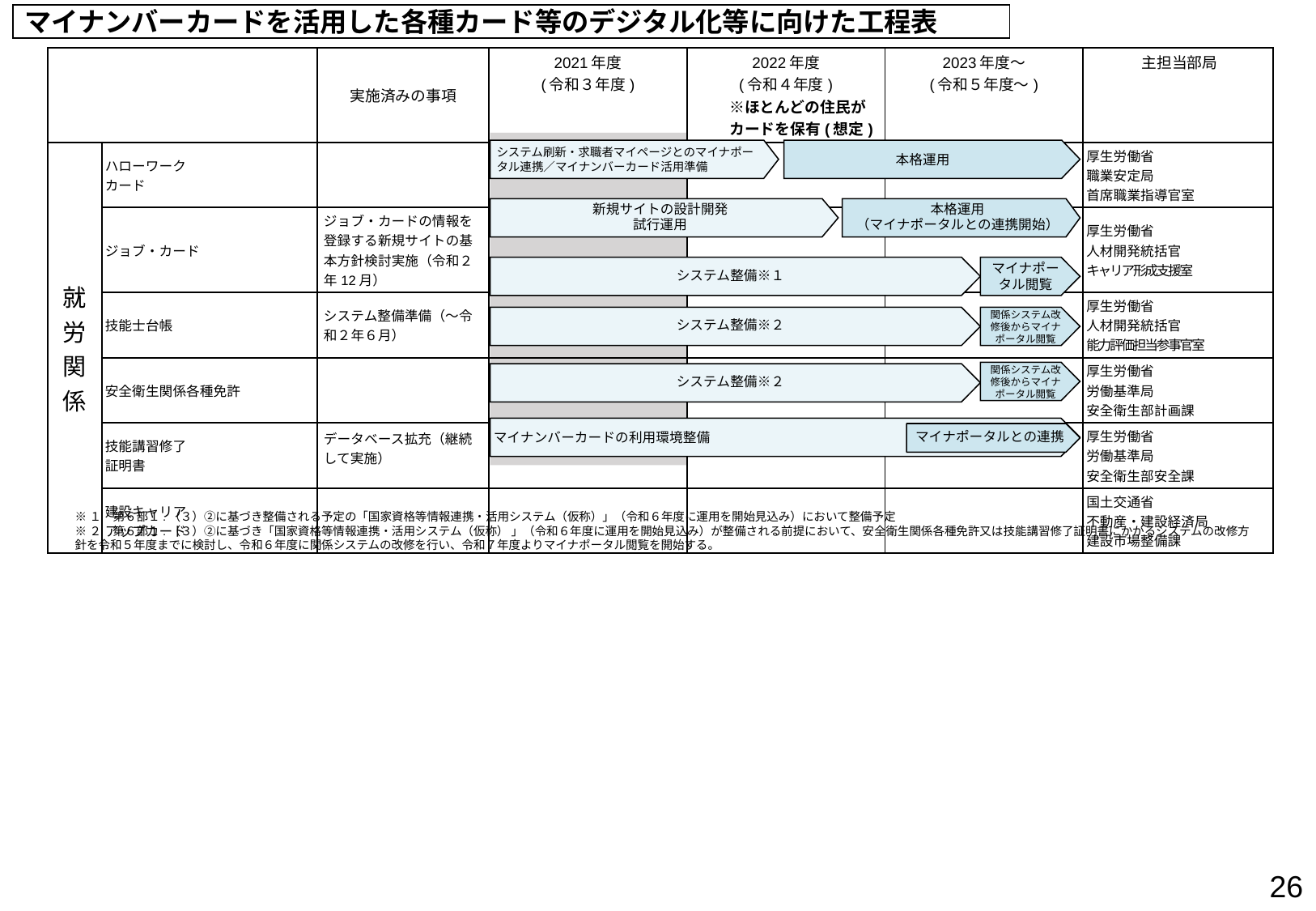

マイナンバーカードを活用した各種カード等のデジタル化等に向けた工程表
|  |  | 実施済みの事項 | 2021年度 (令和３年度) | 2022年度 (令和４年度) 　※ほとんどの住民が 　　カードを保有(想定) | 2023年度～ (令和５年度～) | 主担当部局 |
| --- | --- | --- | --- | --- | --- | --- |
| 就労関係 | ハローワーク カード |  |  |  |  | 厚生労働省 職業安定局 首席職業指導官室 |
|  | ジョブ・カード | ジョブ・カードの情報を登録する新規サイトの基本方針検討実施（令和２年12月） |  |  |  | 厚生労働省 人材開発統括官 キャリア形成支援室 |
|  | 技能士台帳 | システム整備準備（～令和２年６月） |  |  |  | 厚生労働省 人材開発統括官 能力評価担当参事官室 |
|  | 安全衛生関係各種免許 |  |  |  |  | 厚生労働省 労働基準局 安全衛生部計画課 |
|  | 技能講習修了 証明書 | データベース拡充（継続して実施） |  |  |  | 厚生労働省 労働基準局 安全衛生部安全課 |
|  | 建設キャリア アップカード |  |  |  |  | 国土交通省 不動産・建設経済局 建設市場整備課 |

システム刷新・求職者マイページとのマイナポータル連携／マイナンバーカード活用準備
本格運用
新規サイトの設計開発
試行運用
本格運用
（マイナポータルとの連携開始）
システム整備※１
マイナポータル閲覧
システム整備※２
関係システム改修後からマイナポータル閲覧
関係システム改修後からマイナポータル閲覧
システム整備※２
マイナンバーカードの利用環境整備
マイナポータルとの連携
※１　第６部１.（３）②に基づき整備される予定の「国家資格等情報連携・活用システム（仮称）」（令和６年度に運用を開始見込み）において整備予定
※２　第６部１.（３）②に基づき「国家資格等情報連携・活用システム（仮称） 」（令和６年度に運用を開始見込み）が整備される前提において、安全衛生関係各種免許又は技能講習修了証明書にかかるシステムの改修方針を令和５年度までに検討し、令和６年度に関係システムの改修を行い、令和７年度よりマイナポータル閲覧を開始する。
26